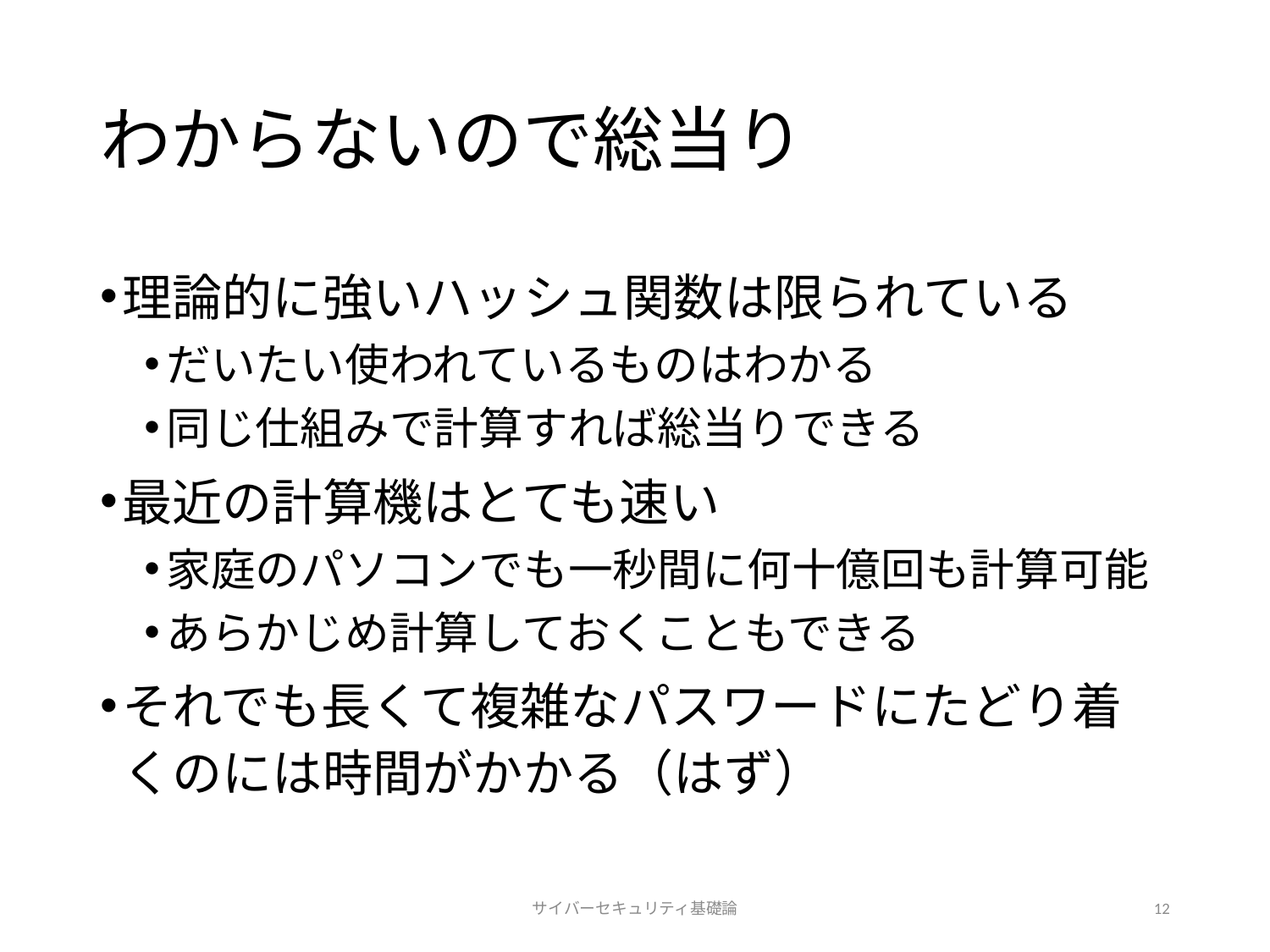

# わからないので総当り
理論的に強いハッシュ関数は限られている
だいたい使われているものはわかる
同じ仕組みで計算すれば総当りできる
最近の計算機はとても速い
家庭のパソコンでも一秒間に何十億回も計算可能
あらかじめ計算しておくこともできる
それでも長くて複雑なパスワードにたどり着くのには時間がかかる（はず）

サイバーセキュリティ基礎論
12